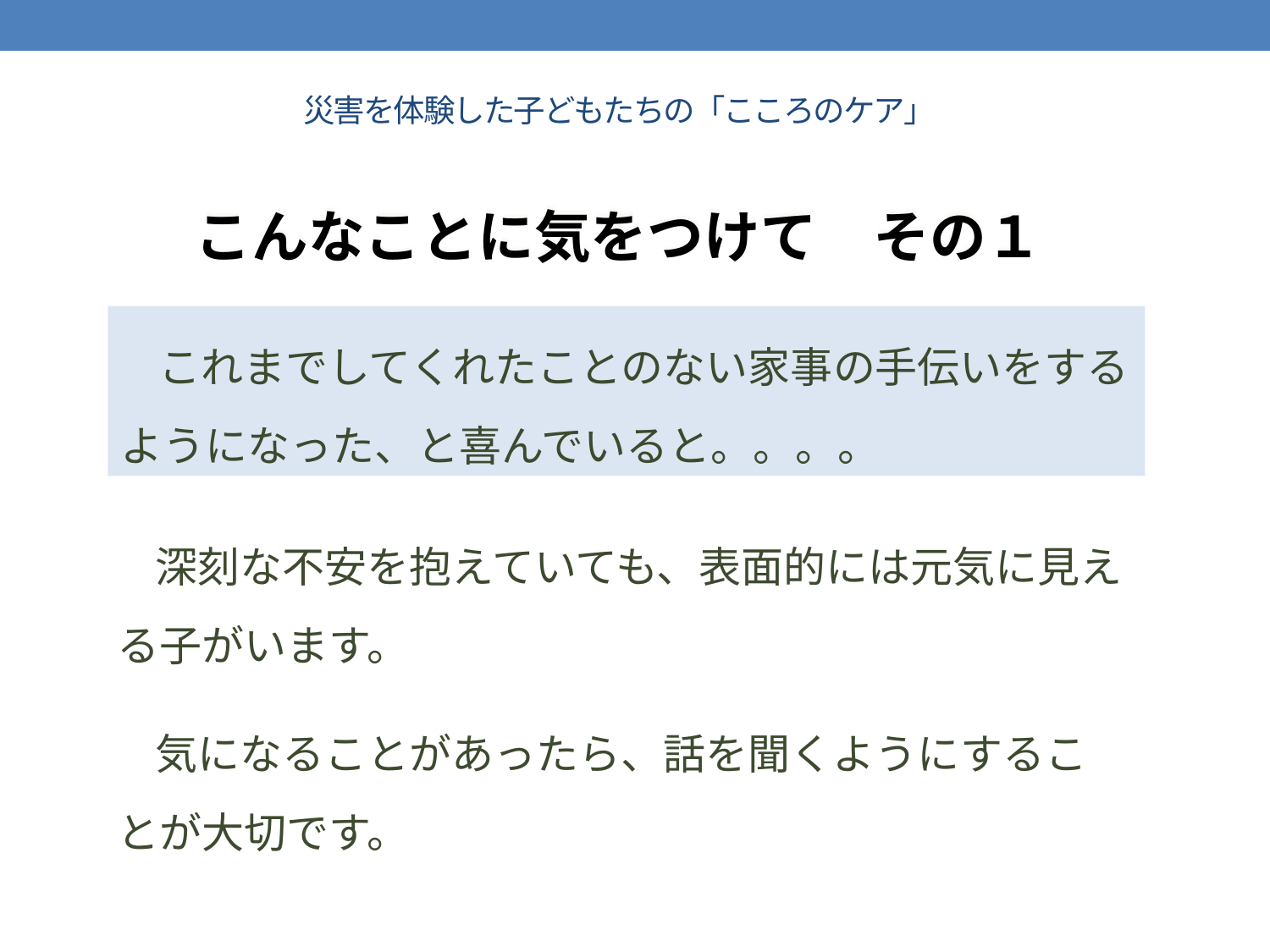

# 災害を体験した子どもたちの「こころのケア」
こんなことに気をつけて　その１
これまでしてくれたことのない家事の手伝いをするようになった、と喜んでいると。。。。
深刻な不安を抱えていても、表面的には元気に見える子がいます。
気になることがあったら、話を聞くようにすることが大切です。